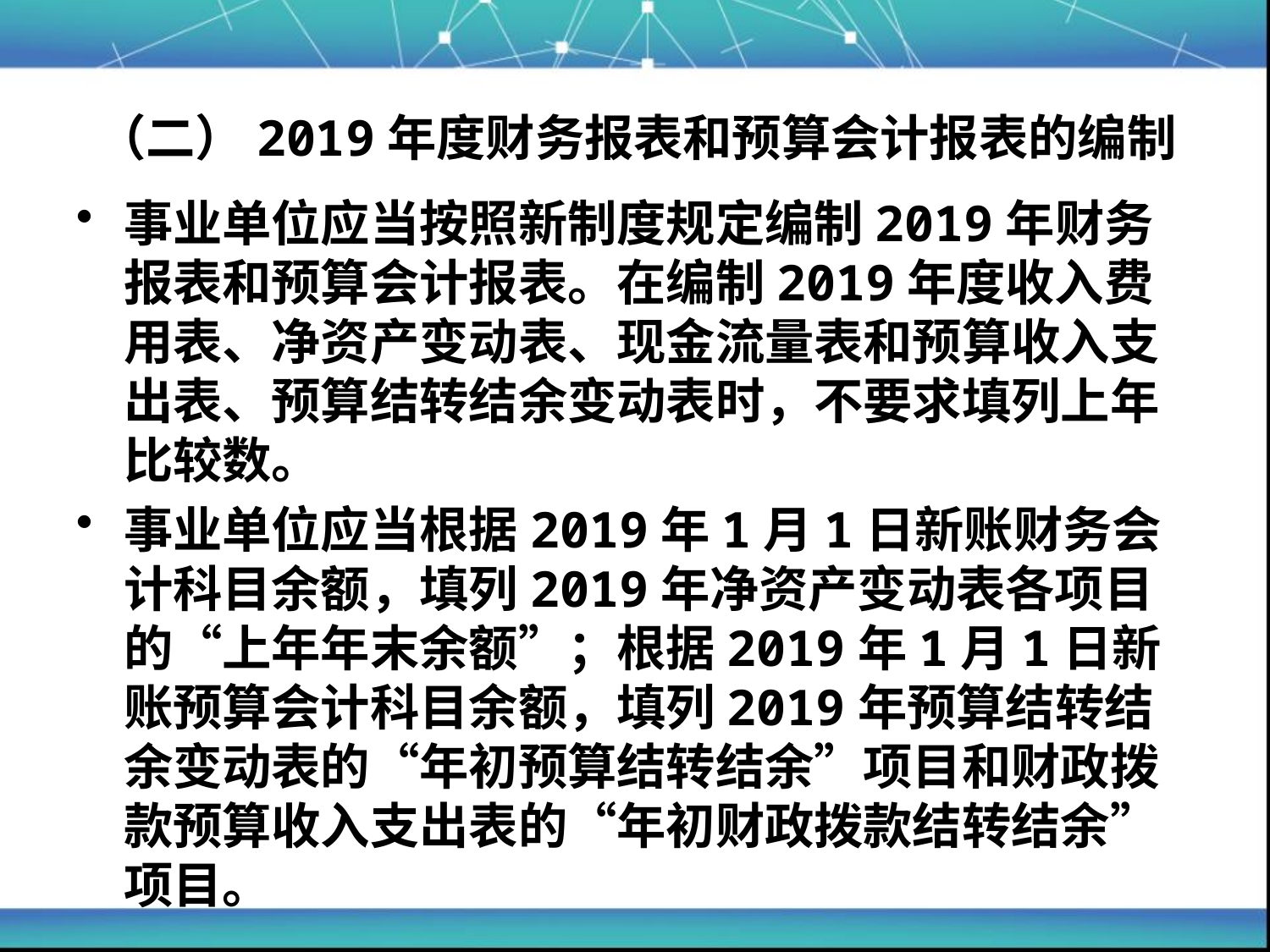

# （二）2019年度财务报表和预算会计报表的编制
事业单位应当按照新制度规定编制2019年财务报表和预算会计报表。在编制2019年度收入费用表、净资产变动表、现金流量表和预算收入支出表、预算结转结余变动表时，不要求填列上年比较数。
事业单位应当根据2019年1月1日新账财务会计科目余额，填列2019年净资产变动表各项目的“上年年末余额”；根据2019年1月1日新账预算会计科目余额，填列2019年预算结转结余变动表的“年初预算结转结余”项目和财政拨款预算收入支出表的“年初财政拨款结转结余”项目。